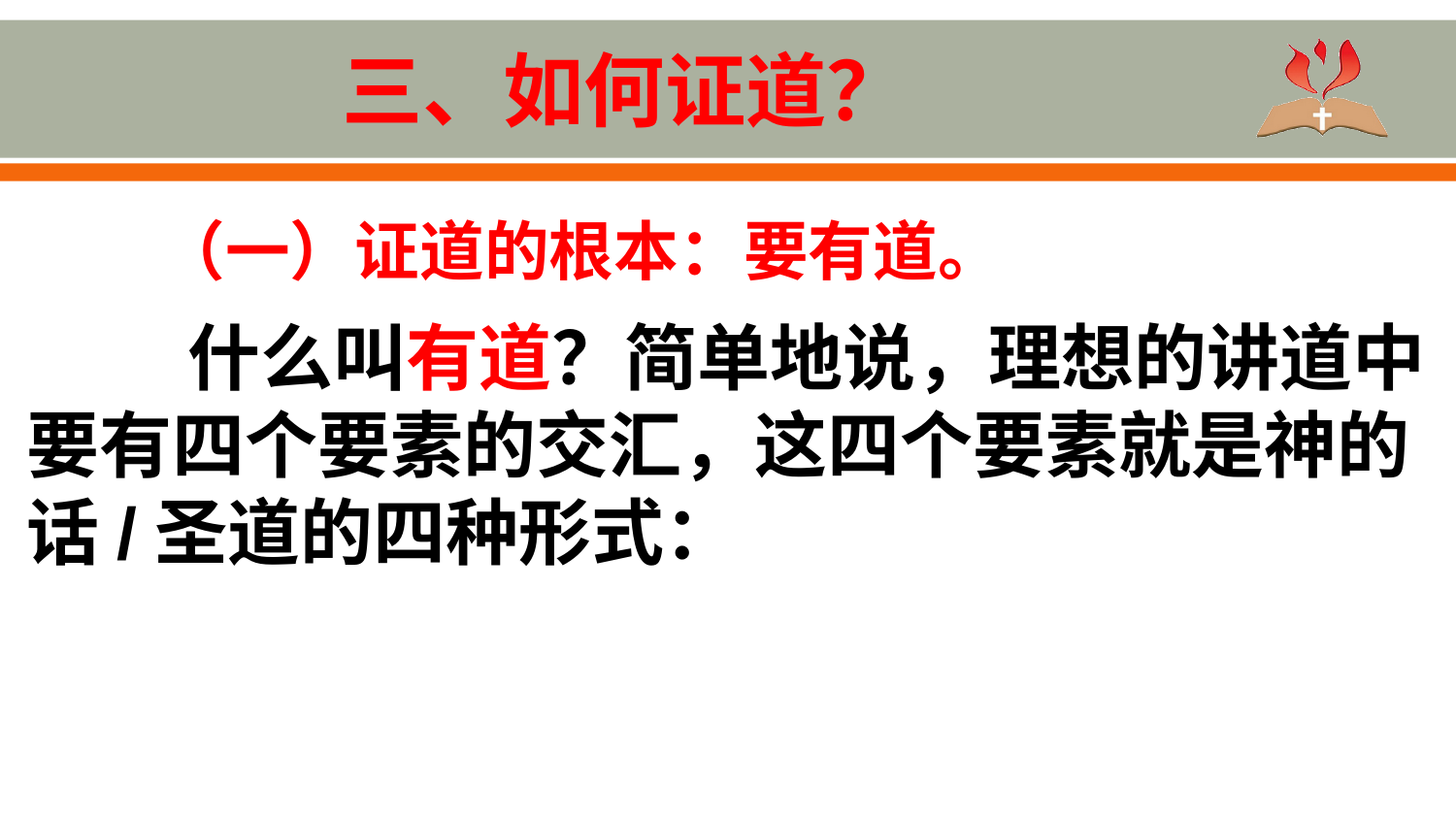

# 三、如何证道？
        （一）证道的根本：要有道。
 什么叫有道？简单地说，理想的讲道中要有四个要素的交汇，这四个要素就是神的话/圣道的四种形式：

21